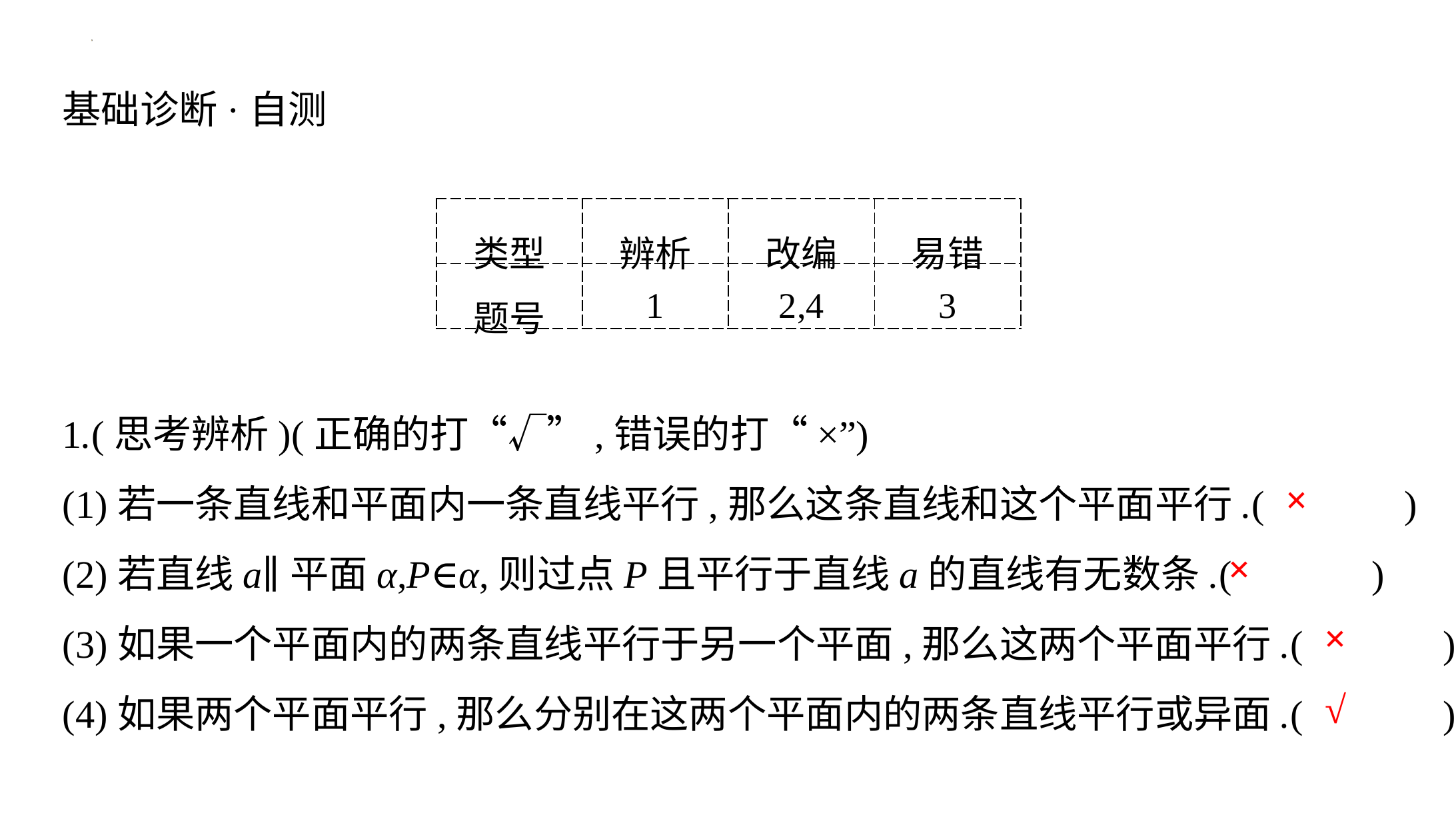

基础诊断·自测

1.(思考辨析)(正确的打“√”,错误的打“×”)
(1)若一条直线和平面内一条直线平行,那么这条直线和这个平面平行.(　     　)
(2)若直线a∥平面α,P∈α,则过点P且平行于直线a的直线有无数条.(　     　)
(3)如果一个平面内的两条直线平行于另一个平面,那么这两个平面平行.(　     　)
(4)如果两个平面平行,那么分别在这两个平面内的两条直线平行或异面.(　     　)
| 类型 | 辨析 | 改编 | 易错 |
| --- | --- | --- | --- |
| 题号 | 1 | 2,4 | 3 |
×
×
×
√